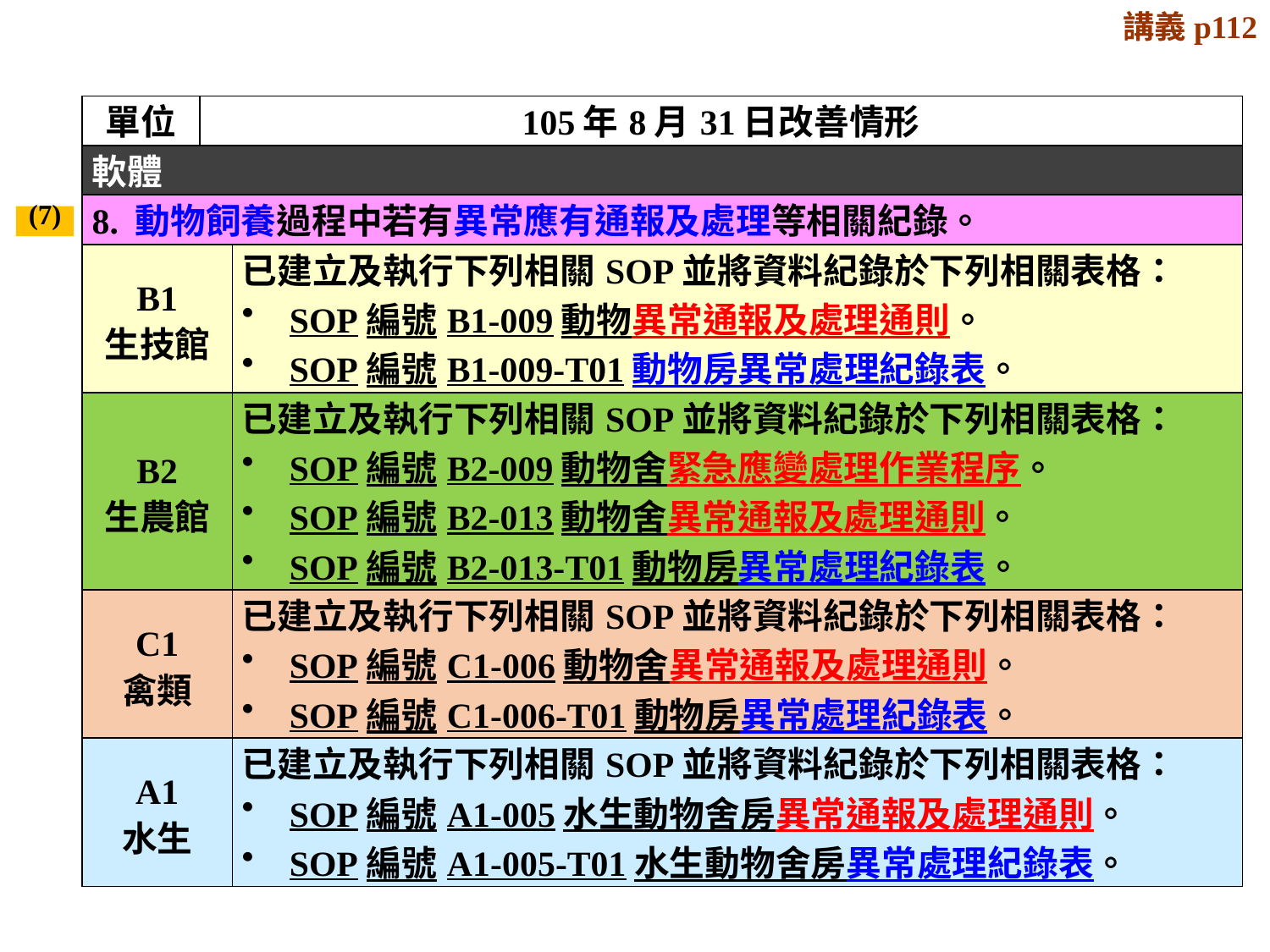

講義p112
| 單位 | 105年8月31日改善情形 |  |
| --- | --- | --- |
| 軟體 |  |  |
| 8. 動物飼養過程中若有異常應有通報及處理等相關紀錄。 |  |  |
| B1 生技館 |  | 已建立及執行下列相關SOP並將資料紀錄於下列相關表格： SOP編號B1-009動物異常通報及處理通則。 SOP編號B1-009-T01動物房異常處理紀錄表。 |
| B2 生農館 |  | 已建立及執行下列相關SOP並將資料紀錄於下列相關表格： SOP編號B2-009動物舍緊急應變處理作業程序。 SOP編號B2-013動物舍異常通報及處理通則。 SOP編號B2-013-T01動物房異常處理紀錄表。 |
| C1 禽類 |  | 已建立及執行下列相關SOP並將資料紀錄於下列相關表格： SOP編號C1-006動物舍異常通報及處理通則。 SOP編號C1-006-T01動物房異常處理紀錄表。 |
| A1 水生 |  | 已建立及執行下列相關SOP並將資料紀錄於下列相關表格： SOP編號A1-005水生動物舍房異常通報及處理通則。 SOP編號A1-005-T01水生動物舍房異常處理紀錄表。 |
(7)